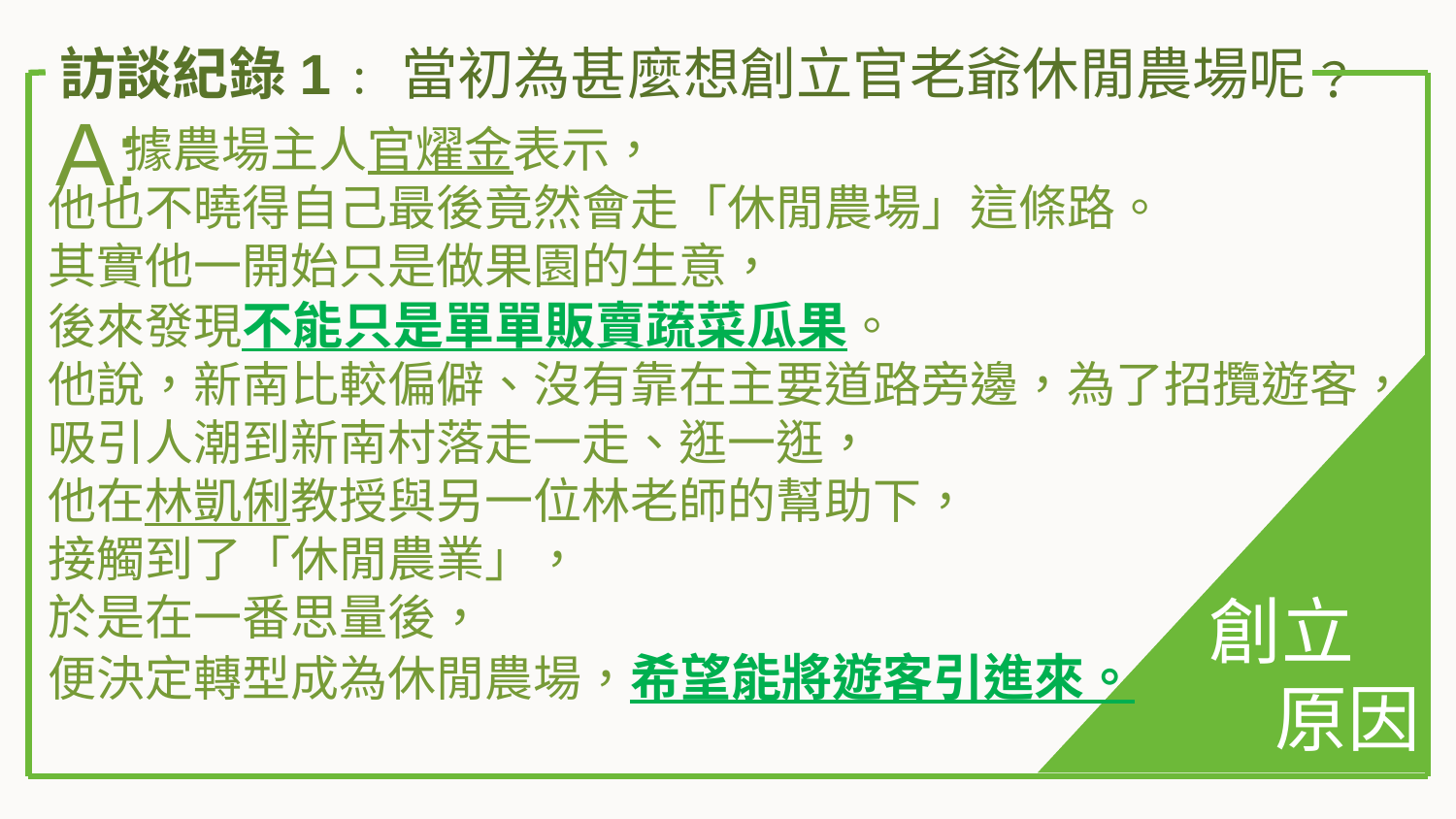

訪談紀錄1﹕當初為甚麼想創立官老爺休閒農場呢﹖
A:
      據農場主人官燿金表示，
他也不曉得自己最後竟然會走「休閒農場」這條路。
其實他一開始只是做果園的生意，
後來發現不能只是單單販賣蔬菜瓜果。
他說，新南比較偏僻、沒有靠在主要道路旁邊，為了招攬遊客，
吸引人潮到新南村落走一走、逛一逛，
他在林凱俐教授與另一位林老師的幫助下，
接觸到了「休閒農業」，
於是在一番思量後，
便決定轉型成為休閒農場，希望能將遊客引進來。

創立
   原因